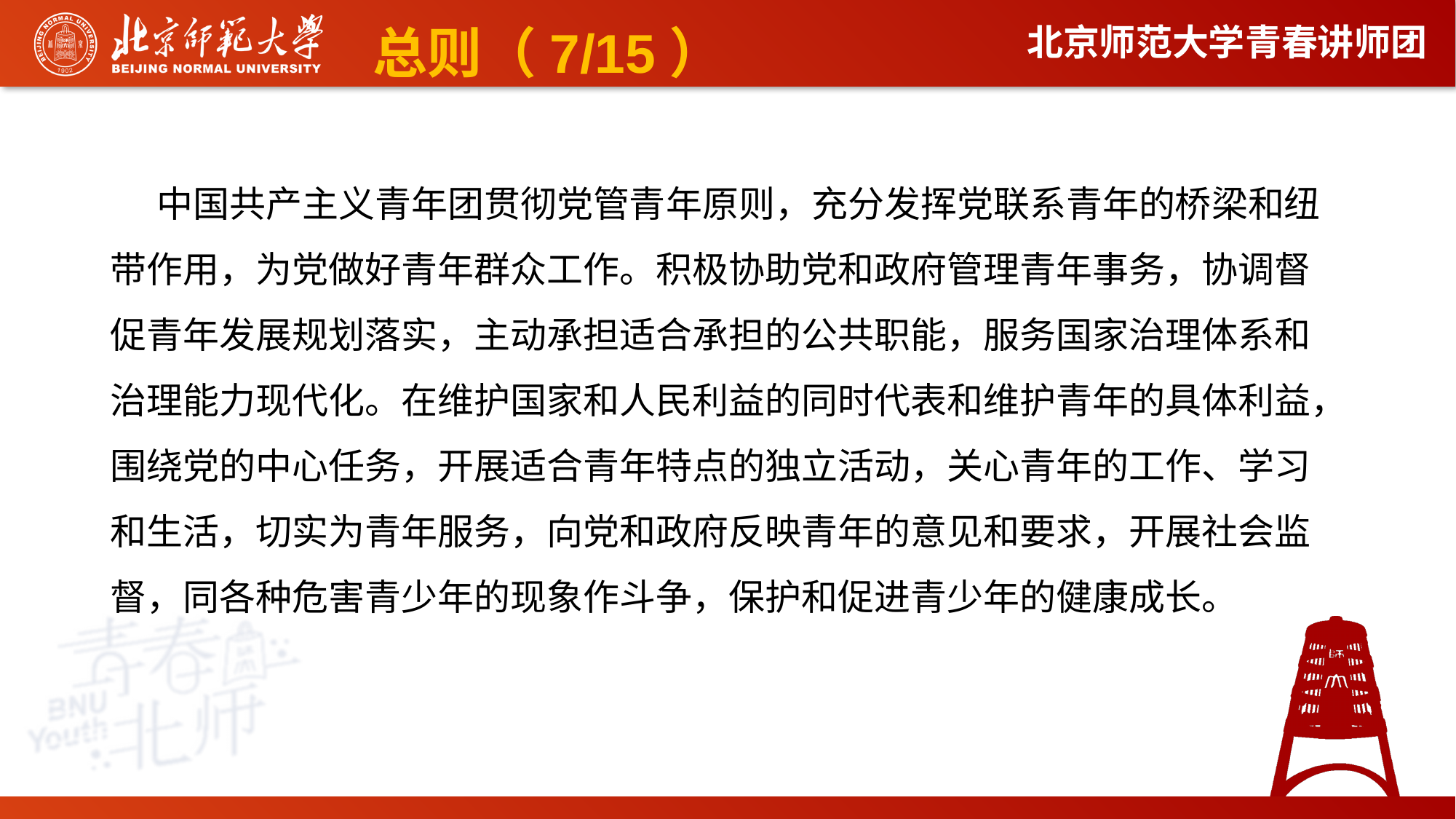

总则（7/15）

中国共产主义青年团贯彻党管青年原则，充分发挥党联系青年的桥梁和纽带作用，为党做好青年群众工作。积极协助党和政府管理青年事务，协调督促青年发展规划落实，主动承担适合承担的公共职能，服务国家治理体系和治理能力现代化。在维护国家和人民利益的同时代表和维护青年的具体利益，围绕党的中心任务，开展适合青年特点的独立活动，关心青年的工作、学习和生活，切实为青年服务，向党和政府反映青年的意见和要求，开展社会监督，同各种危害青少年的现象作斗争，保护和促进青少年的健康成长。